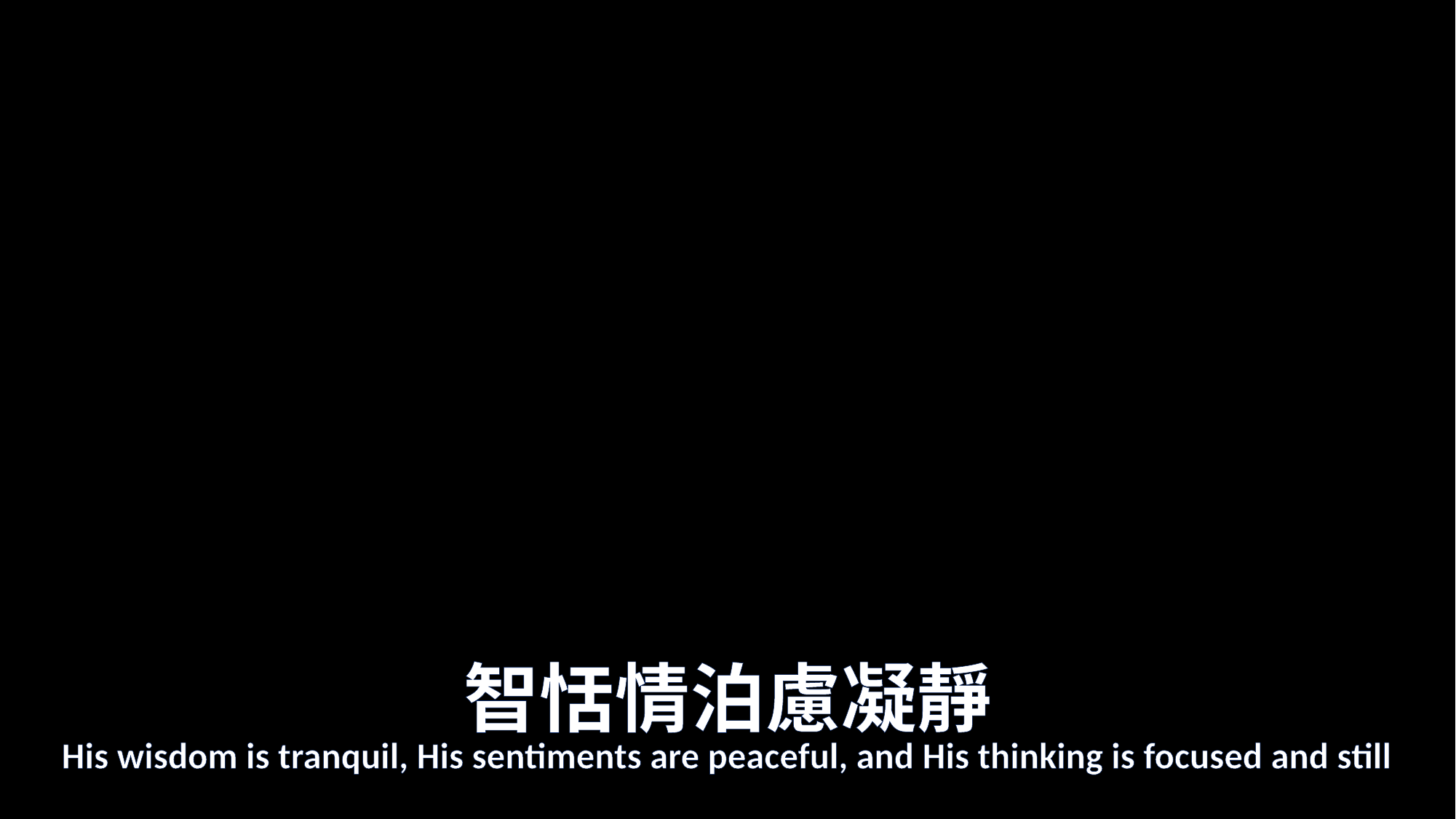

# 智恬情泊慮凝靜
His wisdom is tranquil, His sentiments are peaceful, and His thinking is focused and still